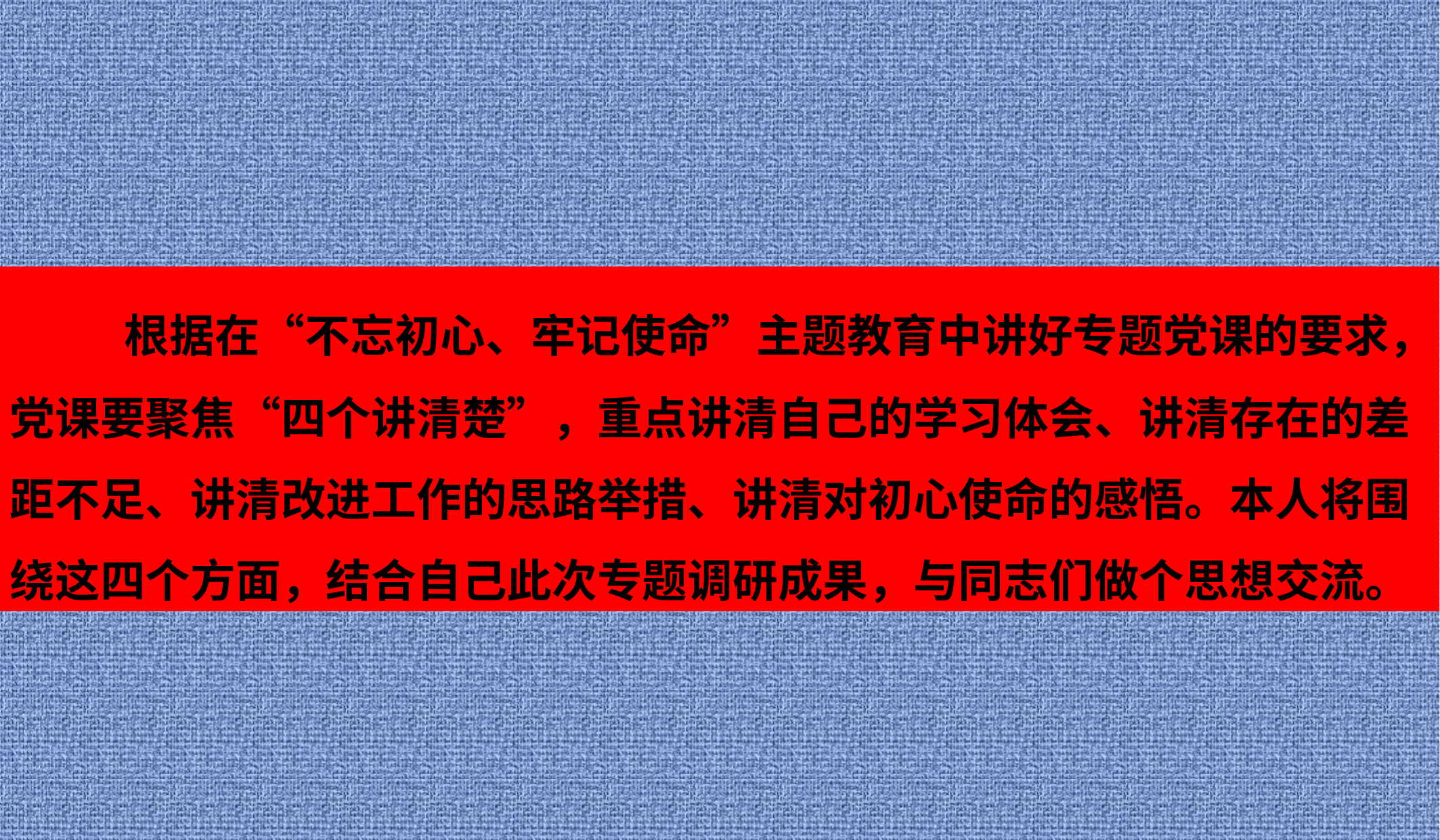

根据在“不忘初心、牢记使命”主题教育中讲好专题党课的要求，党课要聚焦“四个讲清楚”，重点讲清自己的学习体会、讲清存在的差距不足、讲清改进工作的思路举措、讲清对初心使命的感悟。本人将围绕这四个方面，结合自己此次专题调研成果，与同志们做个思想交流。